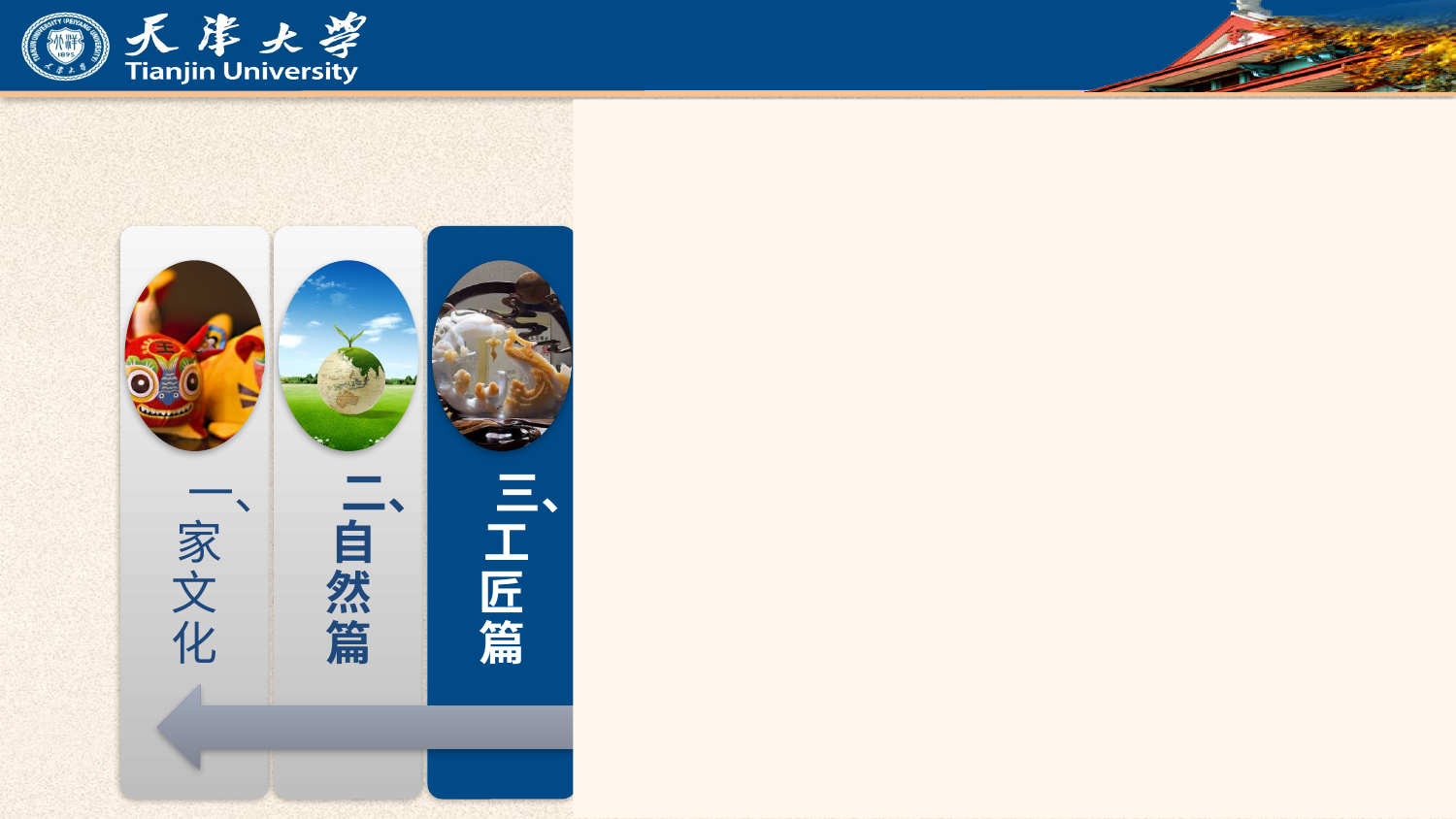

一、 家文化
  二、 自然篇
  三、 工匠篇
  四、 创新篇
  五、 乡愁篇
  六、 共享篇